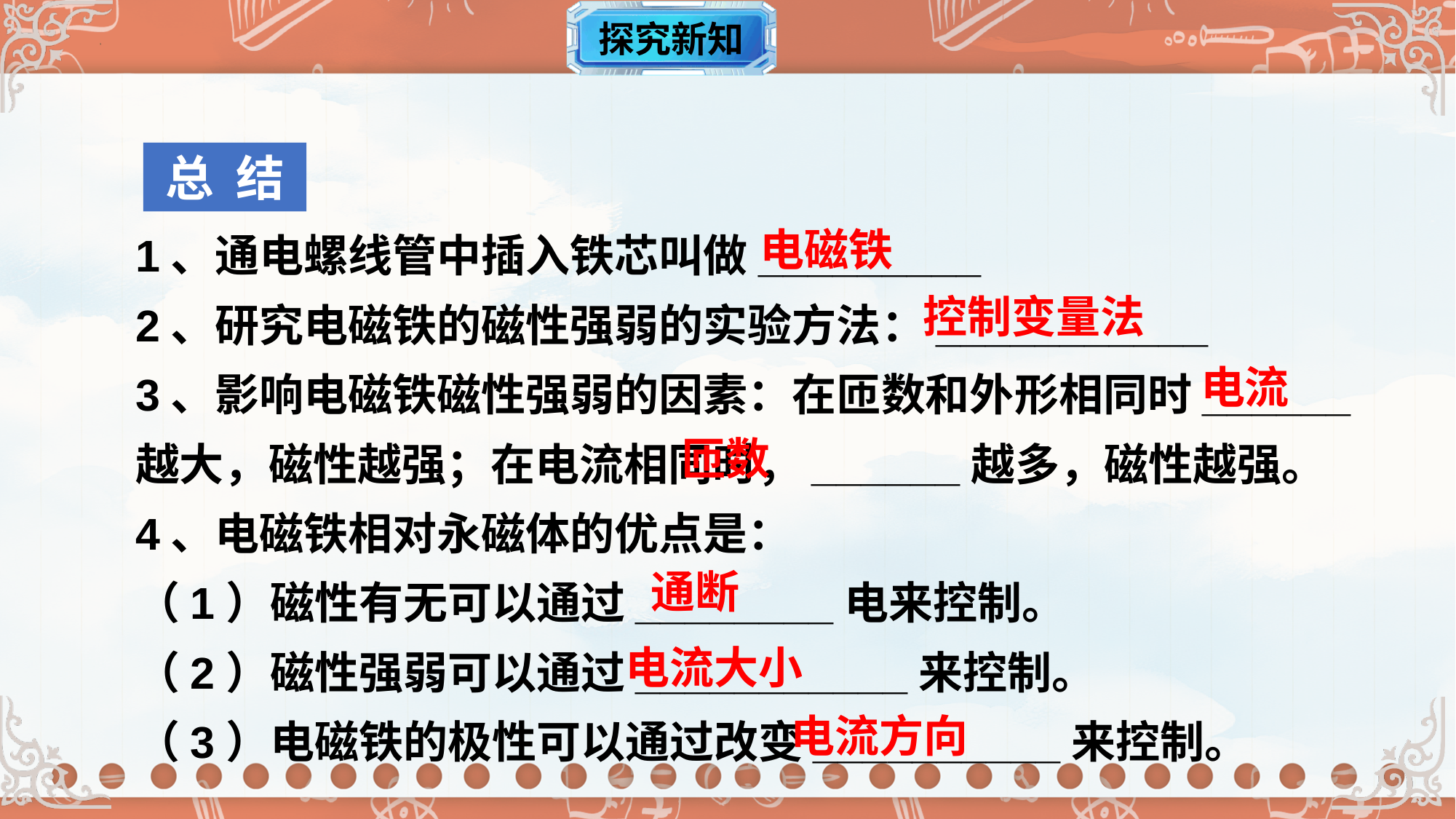

总  结
1、通电螺线管中插入铁芯叫做_________
2、研究电磁铁的磁性强弱的实验方法：___________
3、影响电磁铁磁性强弱的因素：在匝数和外形相同时______越大，磁性越强；在电流相同时，______越多，磁性越强。
4、电磁铁相对永磁体的优点是：
（1）磁性有无可以通过________电来控制。
（2）磁性强弱可以通过___________来控制。
（3）电磁铁的极性可以通过改变__________来控制。
电磁铁
控制变量法
电流
匝数
通断
电流大小
电流方向